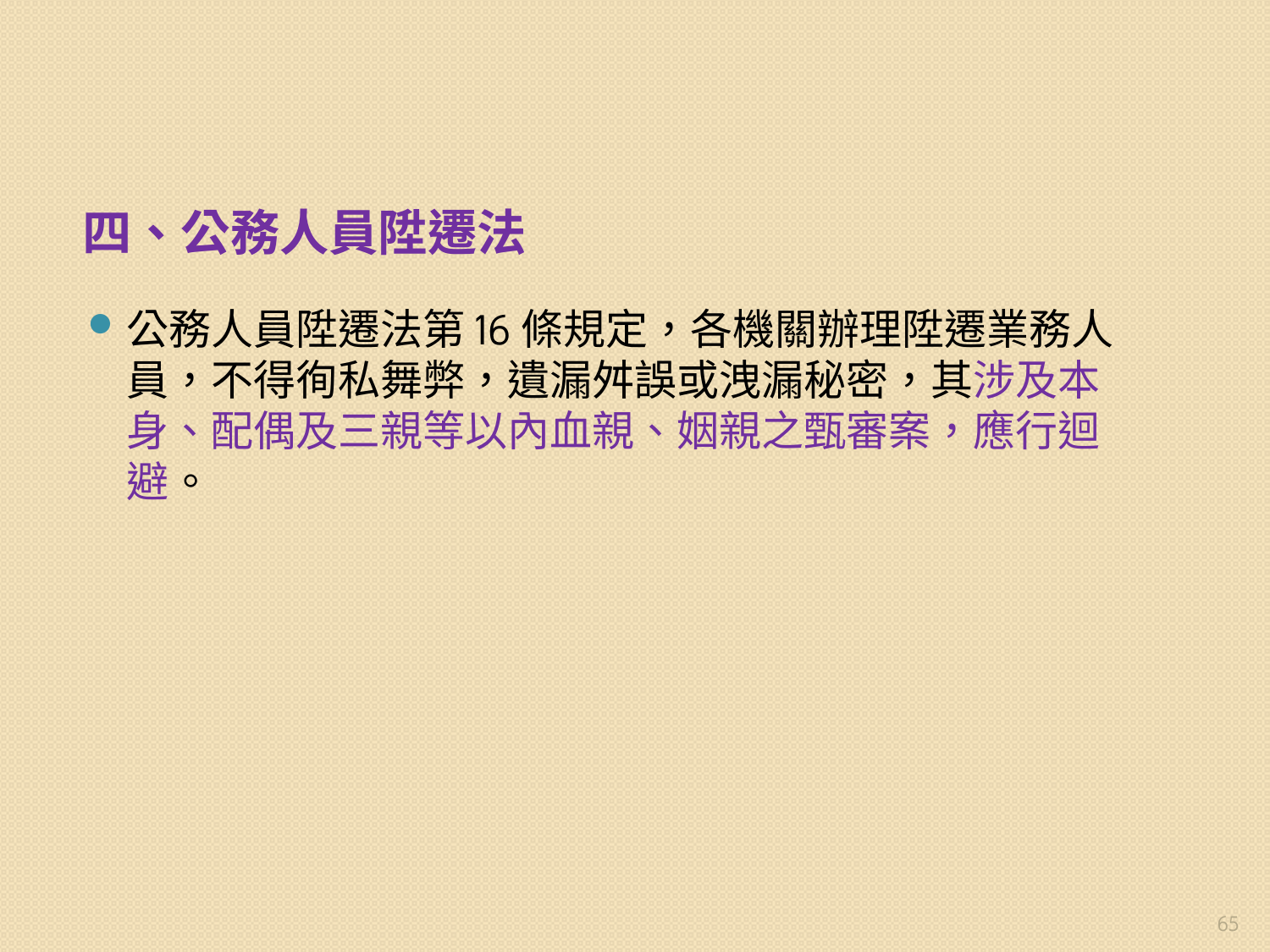

四、公務人員陞遷法

公務人員陞遷法第16條規定，各機關辦理陞遷業務人員，不得徇私舞弊，遺漏舛誤或洩漏秘密，其涉及本身、配偶及三親等以內血親、姻親之甄審案，應行迴避。

65